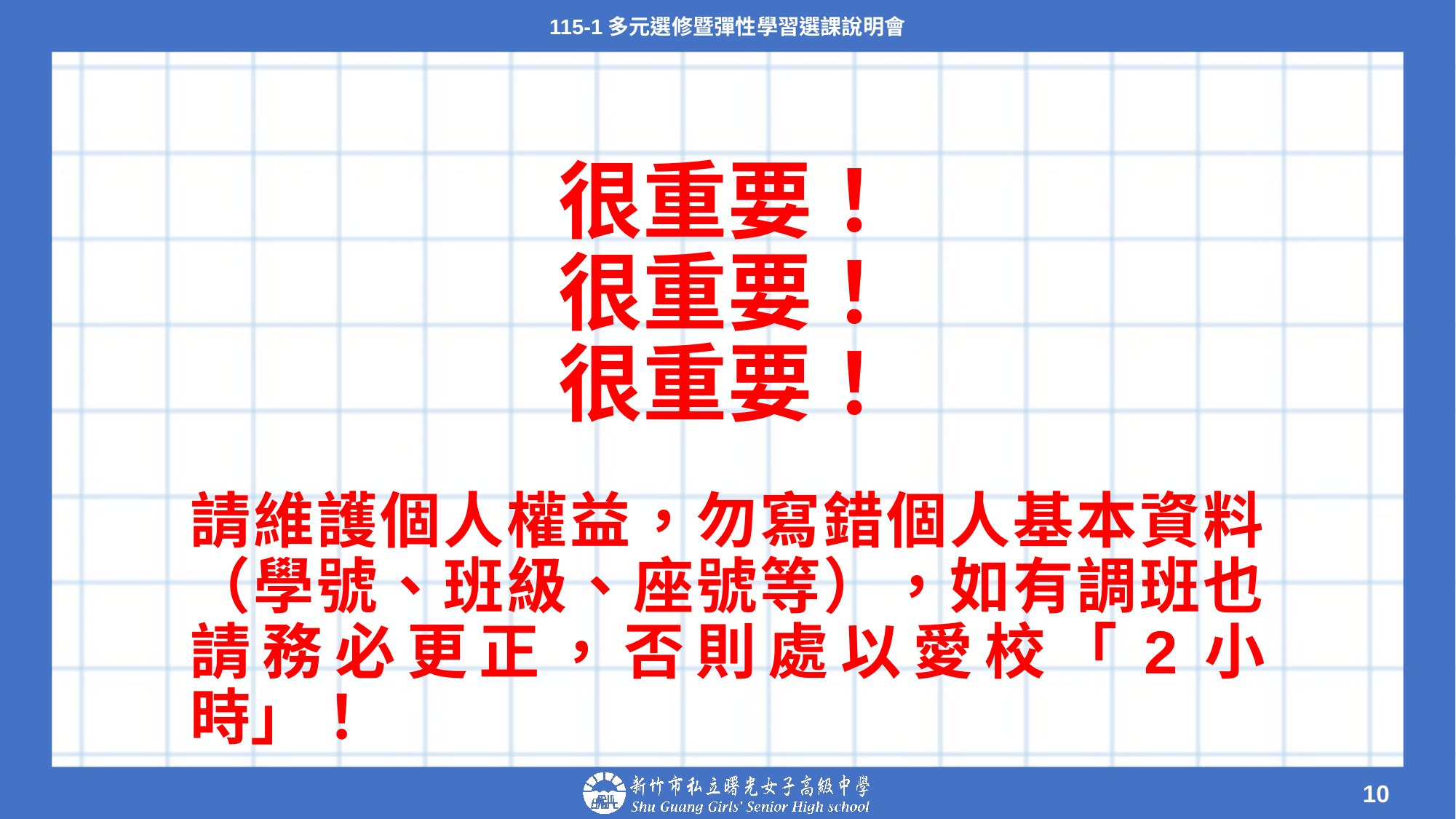

115-1多元選修暨彈性學習選課說明會
# 很重要！ 很重要！ 很重要！
請維護個人權益，勿寫錯個人基本資料（學號、班級、座號等），如有調班也請務必更正，否則處以愛校「2小時」！

10